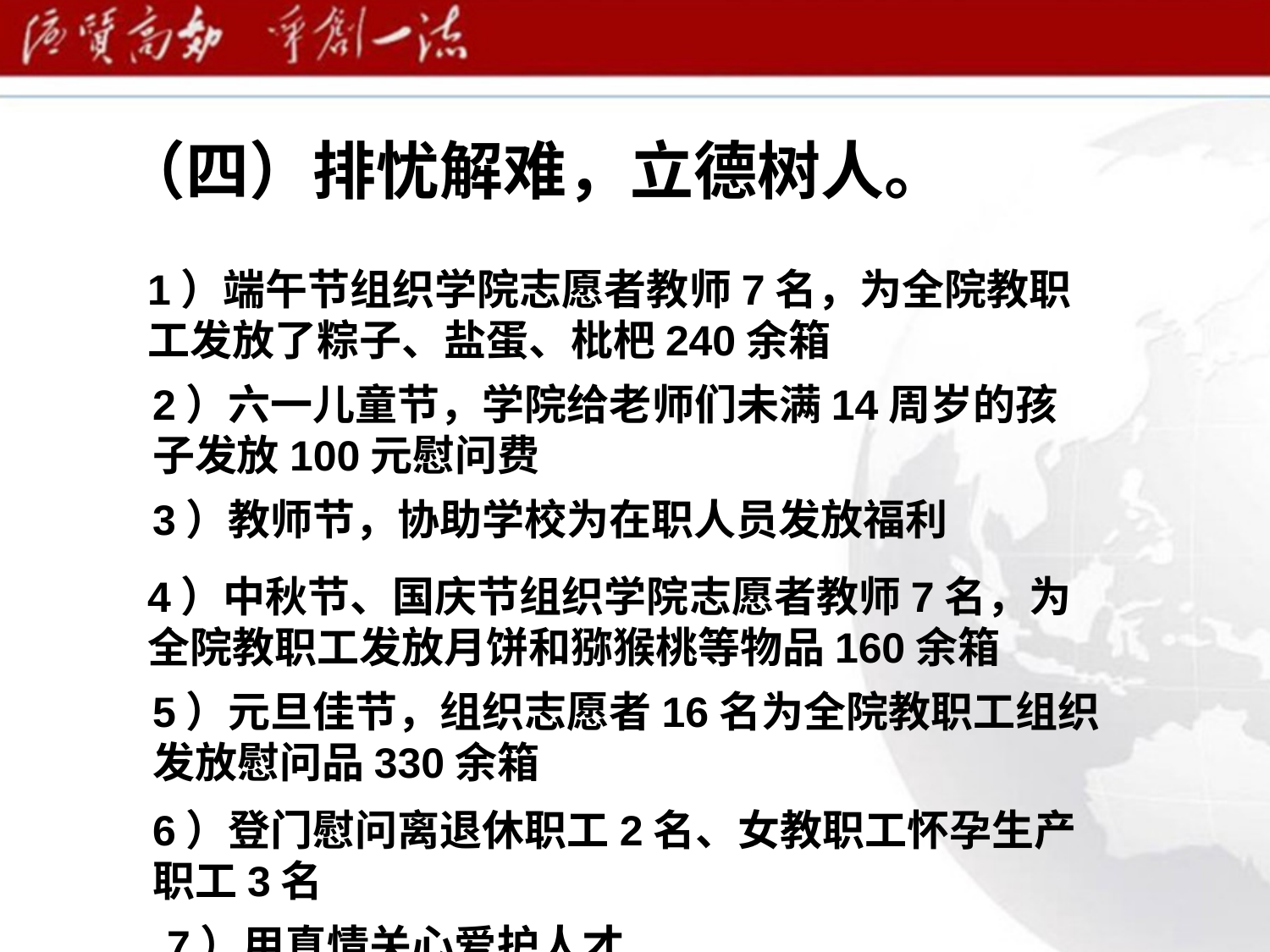

（四）排忧解难，立德树人。
1）端午节组织学院志愿者教师7名，为全院教职工发放了粽子、盐蛋、枇杷240余箱
2）六一儿童节，学院给老师们未满14周岁的孩子发放100元慰问费
3）教师节，协助学校为在职人员发放福利
4）中秋节、国庆节组织学院志愿者教师7名，为全院教职工发放月饼和猕猴桃等物品160余箱
5）元旦佳节，组织志愿者16名为全院教职工组织发放慰问品330余箱
6）登门慰问离退休职工2名、女教职工怀孕生产职工3名
7）用真情关心爱护人才